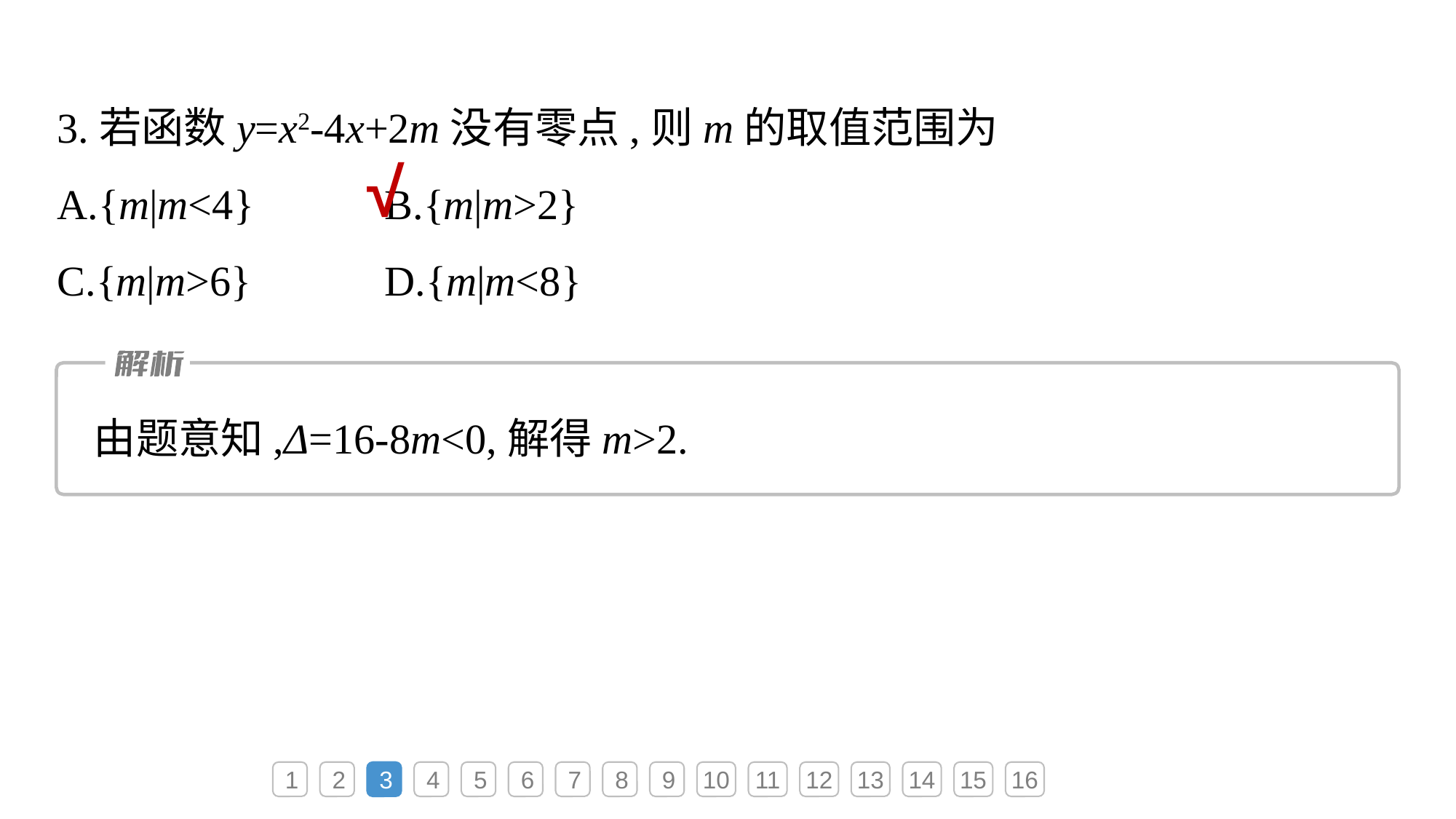

3.若函数y=x2-4x+2m没有零点,则m的取值范围为
A.{m|m<4}		B.{m|m>2}
C.{m|m>6}		D.{m|m<8}
√

由题意知,Δ=16-8m<0,解得m>2.
1
2
3
4
5
6
7
8
9
10
11
12
13
14
15
16